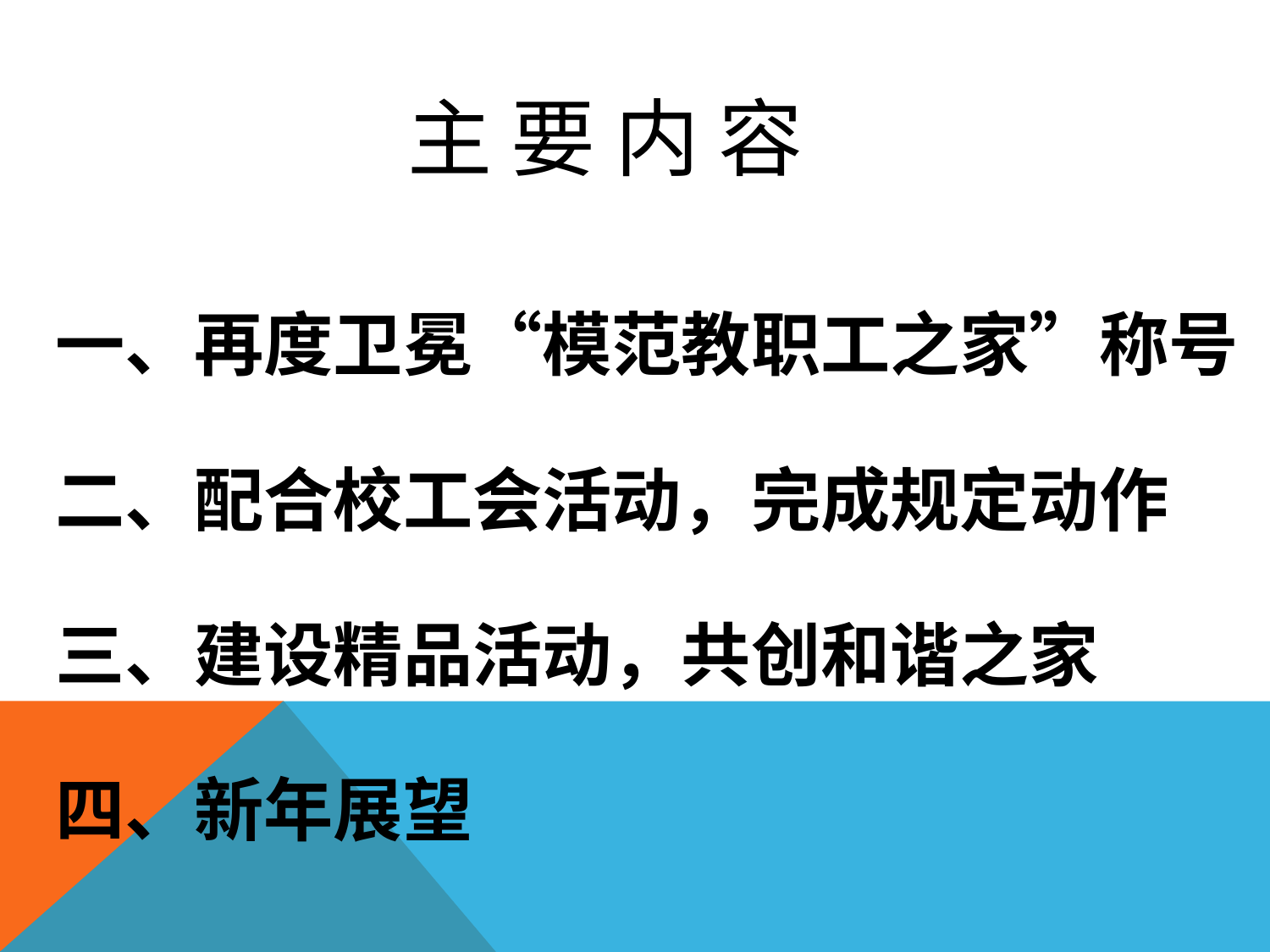

# 主 要 内 容
一、再度卫冕“模范教职工之家”称号
二、配合校工会活动，完成规定动作
三、建设精品活动，共创和谐之家
四、新年展望